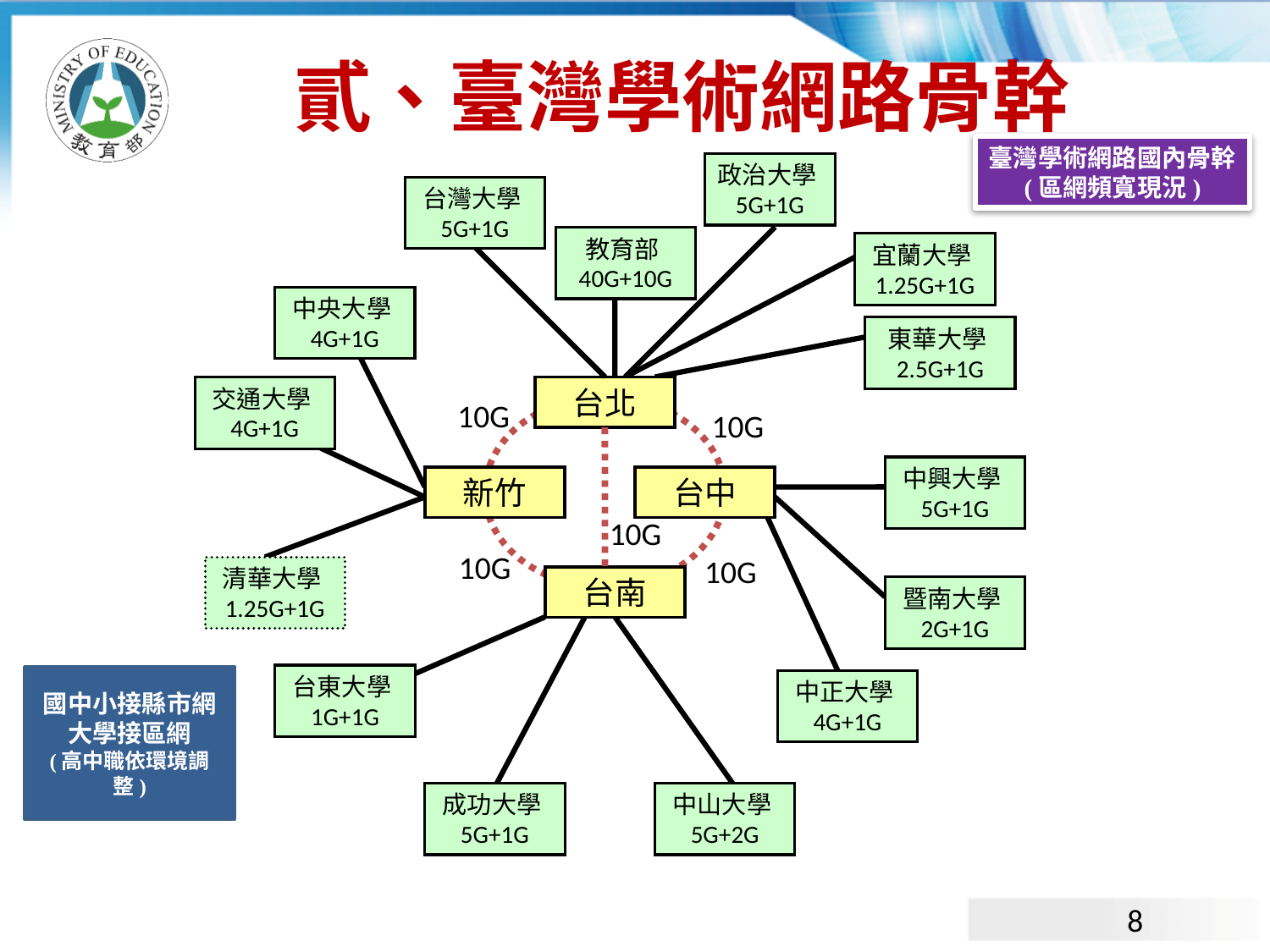

# 貳、臺灣學術網路骨幹
臺灣學術網路國內骨幹
(區網頻寬現況)
政治大學5G+1G
台灣大學5G+1G
教育部40G+10G

宜蘭大學1.25G+1G

中央大學4G+1G
東華大學2.5G+1G

交通大學4G+1G
台北
10G

10G

中興大學5G+1G
新竹
台中

10G
10G
10G
清華大學1.25G+1G
台南
暨南大學2G+1G

台東大學1G+1G
國中小接縣市網
大學接區網
(高中職依環境調整)
中正大學4G+1G
成功大學5G+1G
中山大學5G+2G
8